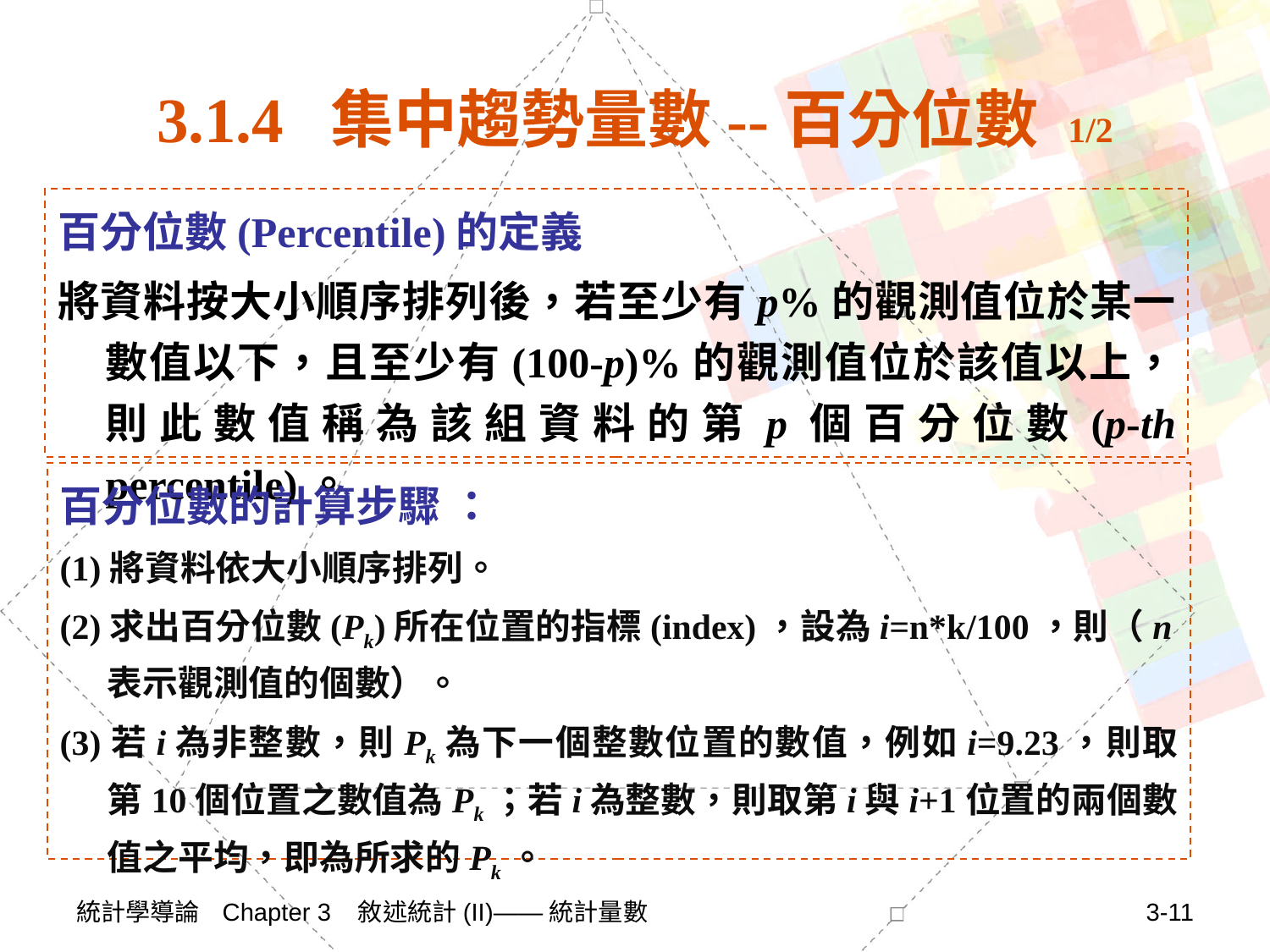

# 3.1.4  集中趨勢量數--百分位數 1/2
百分位數(Percentile)的定義
將資料按大小順序排列後，若至少有p%的觀測值位於某一數值以下，且至少有(100-p)%的觀測值位於該值以上，則此數值稱為該組資料的第p個百分位數(p-th percentile)。
百分位數的計算步驟 ：
(1)將資料依大小順序排列。
(2)求出百分位數(Pk)所在位置的指標(index)，設為i=n*k/100，則（n表示觀測值的個數）。
(3)若i為非整數，則Pk為下一個整數位置的數值，例如i=9.23，則取第10個位置之數值為Pk；若i為整數，則取第i與i+1位置的兩個數值之平均，即為所求的Pk。
統計學導論   Chapter 3   敘述統計(II)——統計量數
3-11